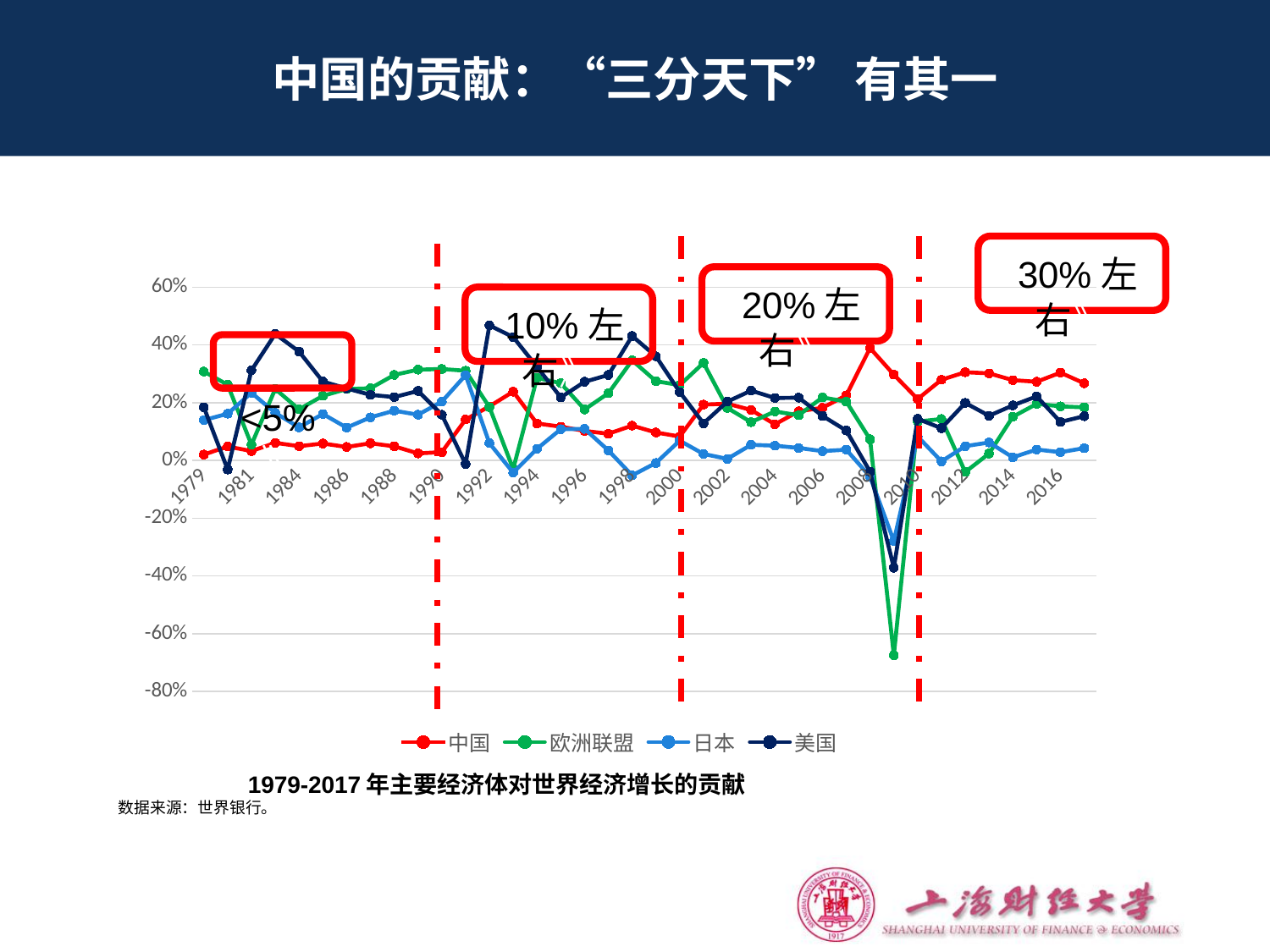

# 中国的贡献：“三分天下” 有其一
 30%左右》

### Chart

| Category | 中国 | 欧洲联盟 | 日本 | 美国 |
|---|---|---|---|---|
| 1979 | 0.02046638698504222 | 0.30800214813561727 | 0.13971200198909248 | 0.18435565087680506 |
| 1980 | 0.04836982176715989 | 0.2623227968404938 | 0.16190688389137078 | -0.03132658092382424 |
| 1981 | 0.03255050356246598 | 0.05477314196636243 | 0.2343039756712092 | 0.31229113502944533 |
| 1983 | 0.0609874267939539 | 0.24774445431849967 | 0.16482188663065897 | 0.43806489461579146 |
| 1984 | 0.04959047818241812 | 0.17706474557652757 | 0.11448651509101543 | 0.37712999580685835 |
| 1985 | 0.0586812337647252 | 0.2238462781410856 | 0.1609634348954156 | 0.27336987451969863 |
| 1986 | 0.046770199547889364 | 0.24734180842258682 | 0.11375373486555891 | 0.2494172533001449 |
| 1987 | 0.05951637605153512 | 0.24996926047761892 | 0.1493270589354589 | 0.22737031914059805 |
| 1988 | 0.04909499417013738 | 0.2963357519918887 | 0.17236628094054443 | 0.21952756110918675 |
| 1989 | 0.02446603909397271 | 0.314486408023842 | 0.15846307835895718 | 0.24081241570070003 |
| 1990 | 0.028932079911839746 | 0.3168275942732398 | 0.2034957322100208 | 0.15832948277106126 |
| 1991 | 0.14176127135986435 | 0.31070724786162046 | 0.2955571744778925 | -0.012347237634370536 |
| 1992 | 0.1872880303942861 | 0.18470574292378614 | 0.059943004295889474 | 0.46793767134073433 |
| 1993 | 0.23828526627501964 | -0.029631391679345365 | -0.04215786596332676 | 0.4273582318414911 |
| 1994 | 0.12815539440466414 | 0.28599560236811683 | 0.04035497004811795 | 0.3240144042287352 |
| 1995 | 0.1170027130476399 | 0.2676871426855908 | 0.1083375584622385 | 0.2185300950755093 |
| 1996 | 0.10237047110341237 | 0.1766457801266176 | 0.10943581401542256 | 0.2725392838409619 |
| 1997 | 0.09264152762766702 | 0.23301413753694175 | 0.03467755301005182 | 0.29608514913350603 |
| 1998 | 0.1207413707577254 | 0.3468689185872938 | -0.05165263089875584 | 0.4311527020548297 |
| 1999 | 0.09689868300985649 | 0.2746801181239998 | -0.008674435053113778 | 0.3606935121767523 |
| 2000 | 0.0830145539663335 | 0.2608068582891976 | 0.0685853319384207 | 0.23695714781980107 |
| 2001 | 0.19341749333848818 | 0.3378220441099021 | 0.02253228793028646 | 0.1286306621290125 |
| 2002 | 0.1966739245243877 | 0.1818627095111785 | 0.005631953829321761 | 0.20377730255240262 |
| 2003 | 0.17501879273602386 | 0.13273119942800568 | 0.0541814872734512 | 0.24181812498089694 |
| 2004 | 0.1252560706849191 | 0.1696310628498995 | 0.05122943030092201 | 0.2164584726667329 |
| 2005 | 0.17031567601931313 | 0.15660048236671037 | 0.04326467559556123 | 0.2175050817659996 |
| 2006 | 0.18237471641806918 | 0.21853298445370484 | 0.03235154382565519 | 0.1543169231388758 |
| 2007 | 0.22554272833009284 | 0.2037194423032474 | 0.03747998166758828 | 0.10361892322437326 |
| 2008 | 0.3892106630905211 | 0.0733726630175178 | -0.05608841272475179 | -0.038507140736624174 |
| 2009 | 0.297078672100818 | -0.674752550883521 | -0.2794667456231035 | -0.37166767938890805 |
| 2010 | 0.21267220178310842 | 0.13492517418248096 | 0.08315588210780617 | 0.1440355336394174 |
| 2011 | 0.2795483404419623 | 0.1434732126877348 | -0.0031612943404773484 | 0.11171803984408211 |
| 2012 | 0.30566251285479373 | -0.03995072681482785 | 0.049561171257301875 | 0.19940360348179678 |
| 2013 | 0.30176266196133467 | 0.023941926935506314 | 0.062383839567949885 | 0.15476503570653058 |
| 2014 | 0.2781787058038091 | 0.15136066702821802 | 0.010840447866754387 | 0.1907931445060517 |
| 2015 | 0.2726720863020415 | 0.19588188906129955 | 0.03798181814330807 | 0.22189406485698304 |
| 2016 | 0.3041177904886621 | 0.1874050403462795 | 0.028665290452105096 | 0.1334409538906259 |
| 2017 | 0.267332267853562 | 0.18389585271896355 | 0.042793519788152226 | 0.15337430975993097 |
 20%左右》
 10%左右》
 <5%》
1979-2017年主要经济体对世界经济增长的贡献
数据来源：世界银行。